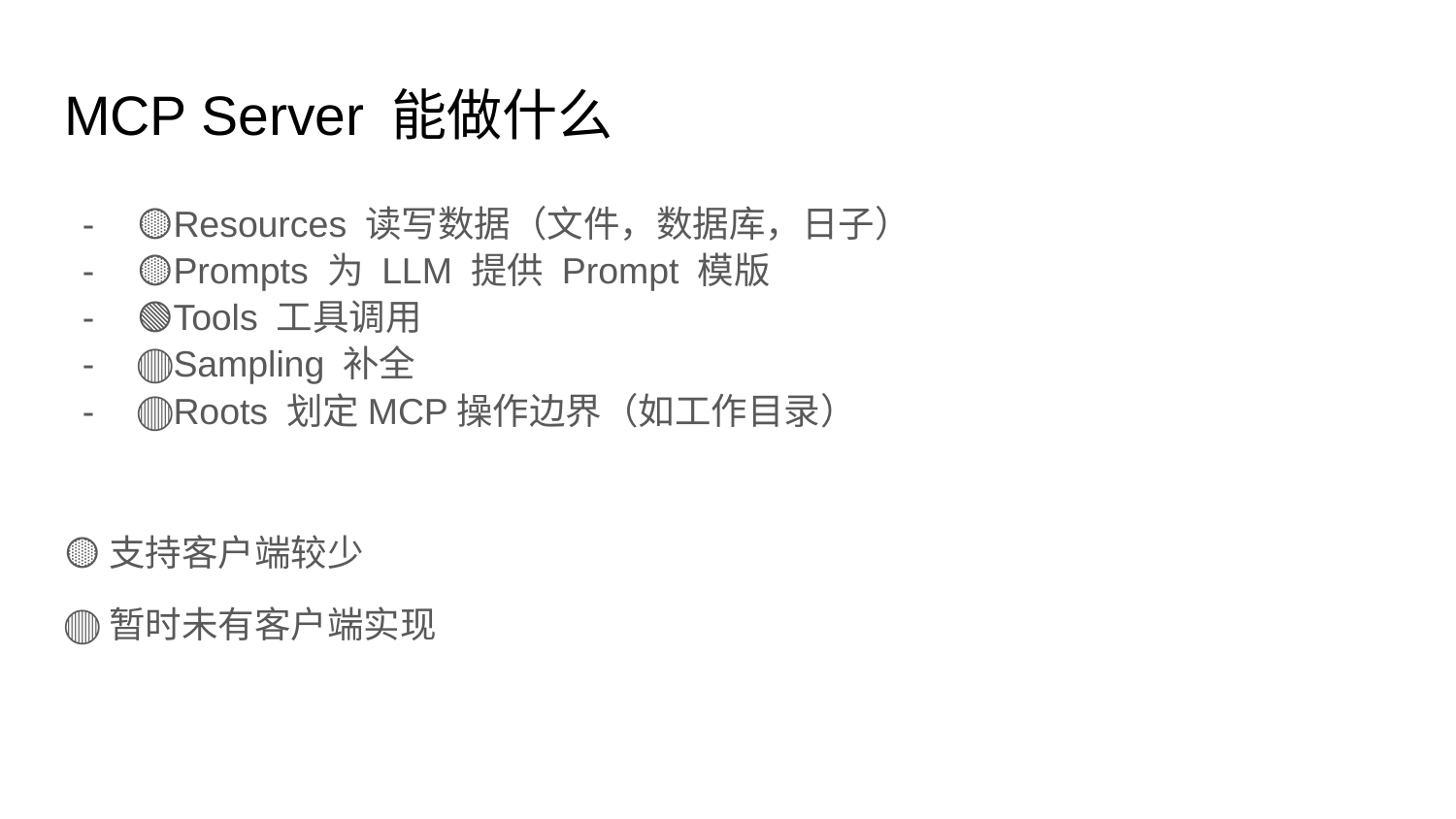

# MCP Server 能做什么
🟡Resources 读写数据（文件，数据库，日子）
🟡Prompts 为 LLM 提供 Prompt 模版
🟢Tools 工具调用
🔴Sampling 补全
🔴Roots 划定MCP操作边界（如工作目录）

🟡支持客户端较少
🔴暂时未有客户端实现